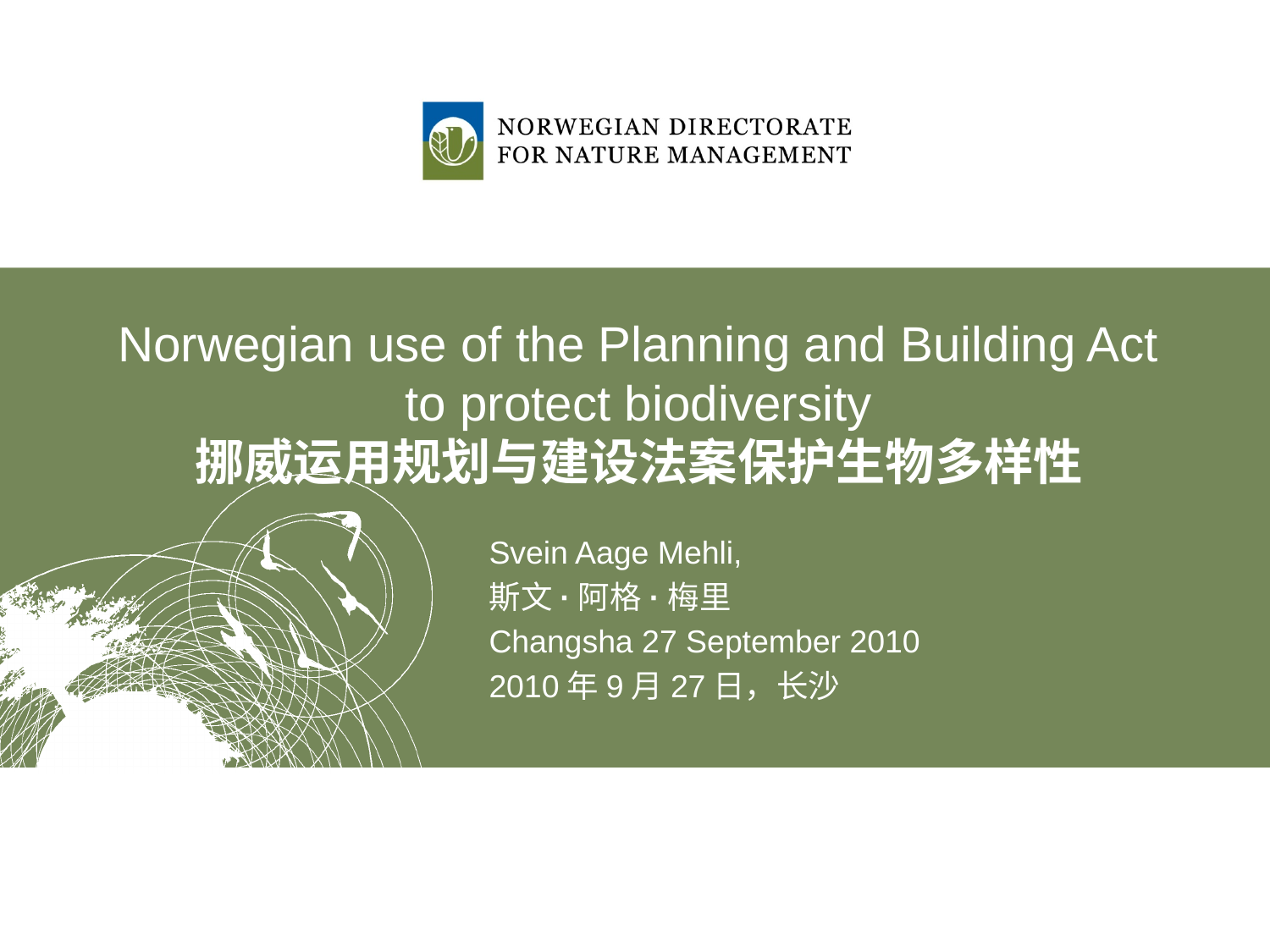

# Norwegian use of the Planning and Building Act to protect biodiversity 挪威运用规划与建设法案保护生物多样性
Svein Aage Mehli,
斯文·阿格·梅里
Changsha 27 September 2010
2010年9月27日，长沙